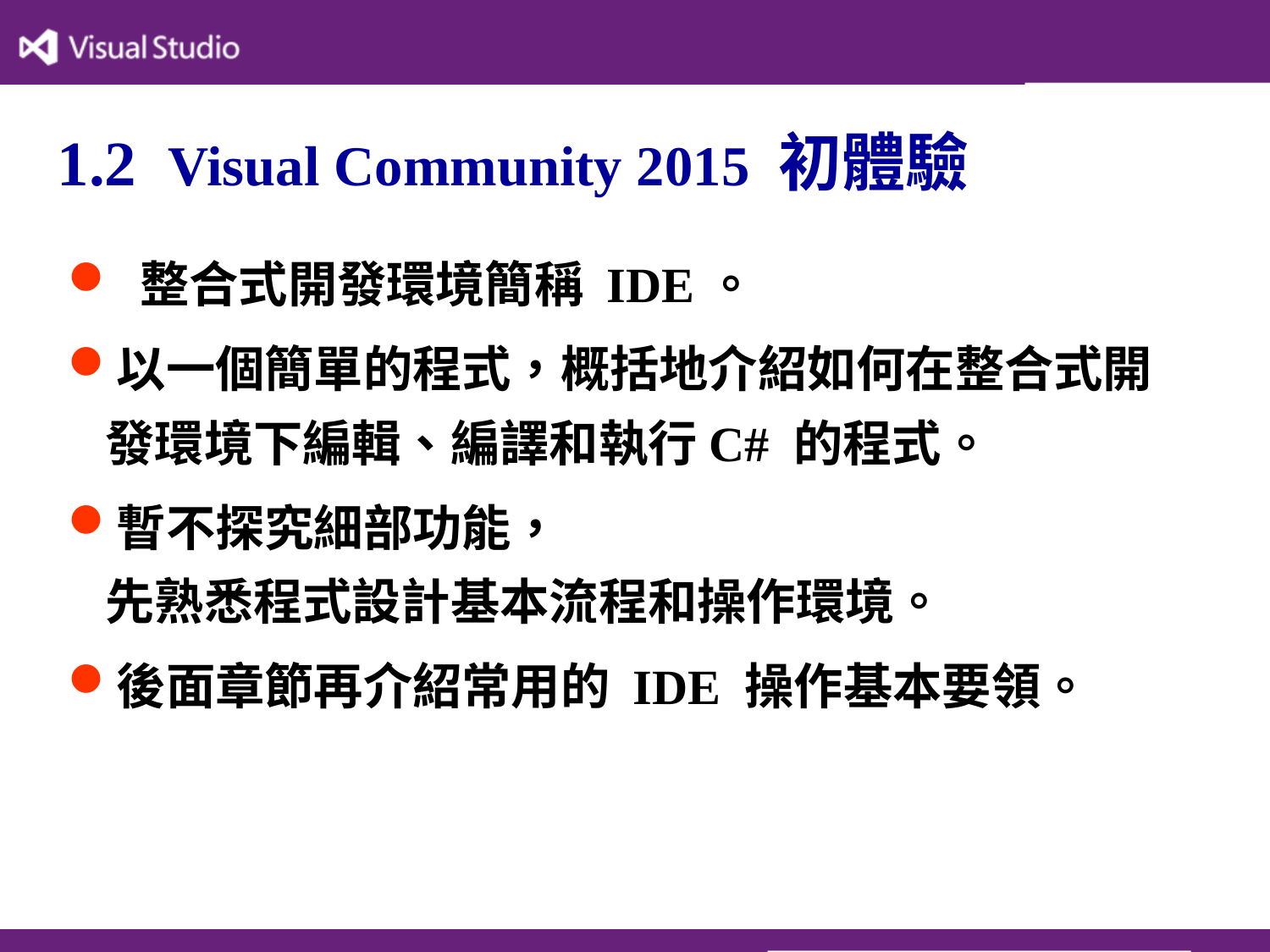

# 1.2	Visual Community 2015 初體驗
 整合式開發環境簡稱 IDE。
以一個簡單的程式，概括地介紹如何在整合式開發環境下編輯、編譯和執行C# 的程式。
暫不探究細部功能，
先熟悉程式設計基本流程和操作環境。
後面章節再介紹常用的 IDE 操作基本要領。